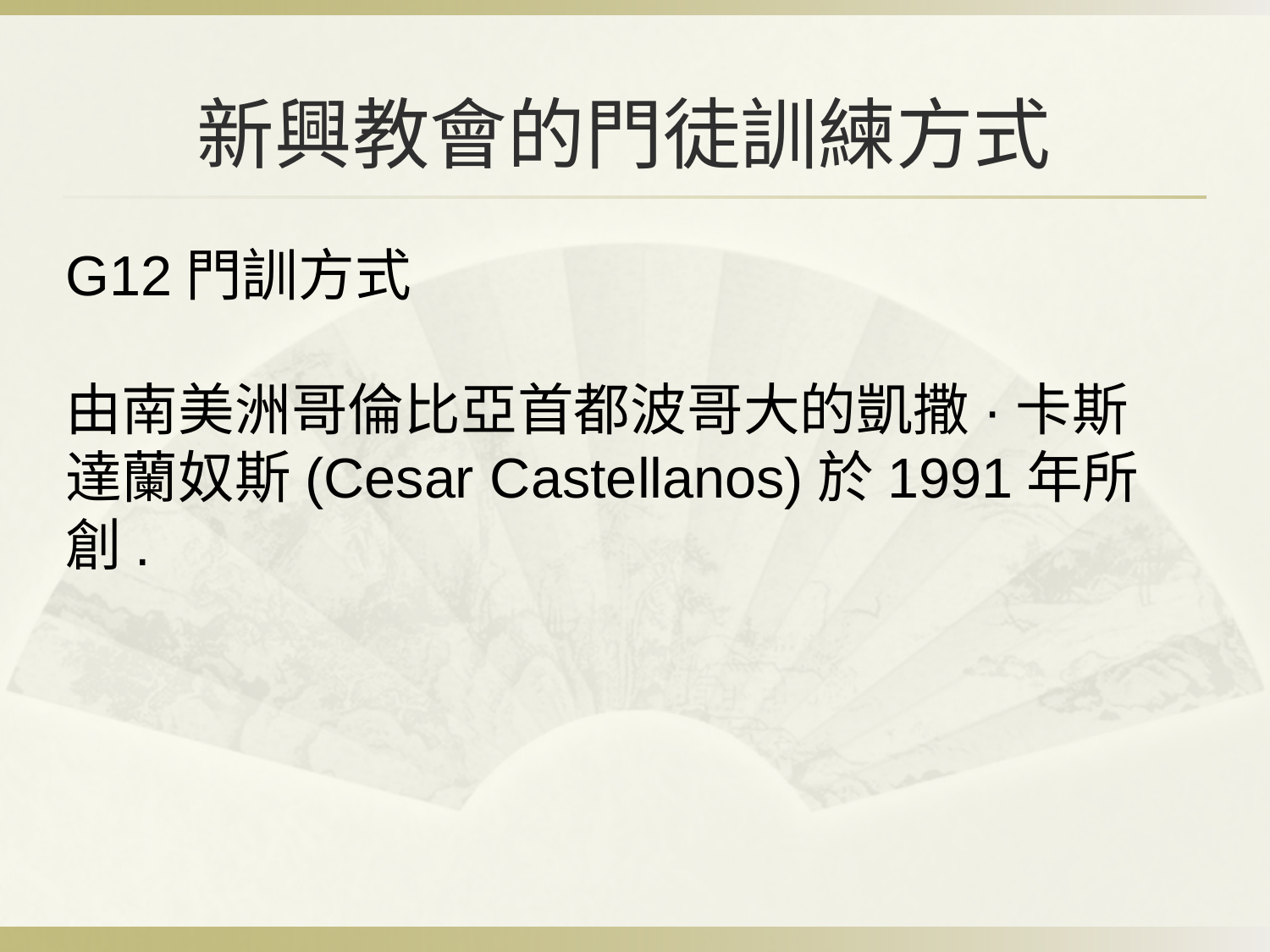

# 新興教會的門徒訓練方式
G12門訓方式

由南美洲哥倫比亞首都波哥大的凱撒·卡斯達蘭奴斯(Cesar Castellanos)於1991年所創.